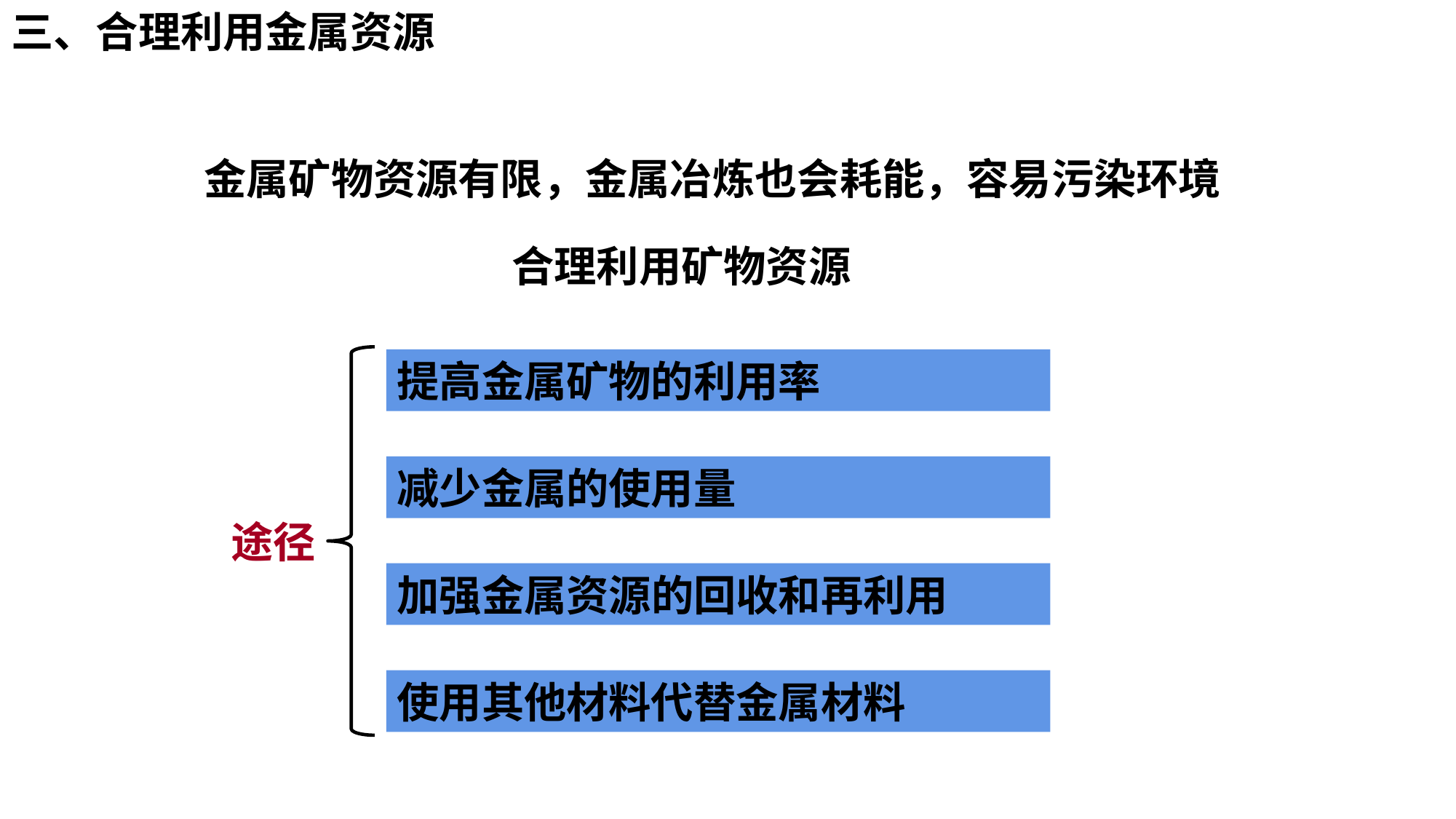

三、合理利用金属资源
金属矿物资源有限，金属冶炼也会耗能，容易污染环境
合理利用矿物资源

提高金属矿物的利用率
减少金属的使用量
途径
加强金属资源的回收和再利用
使用其他材料代替金属材料